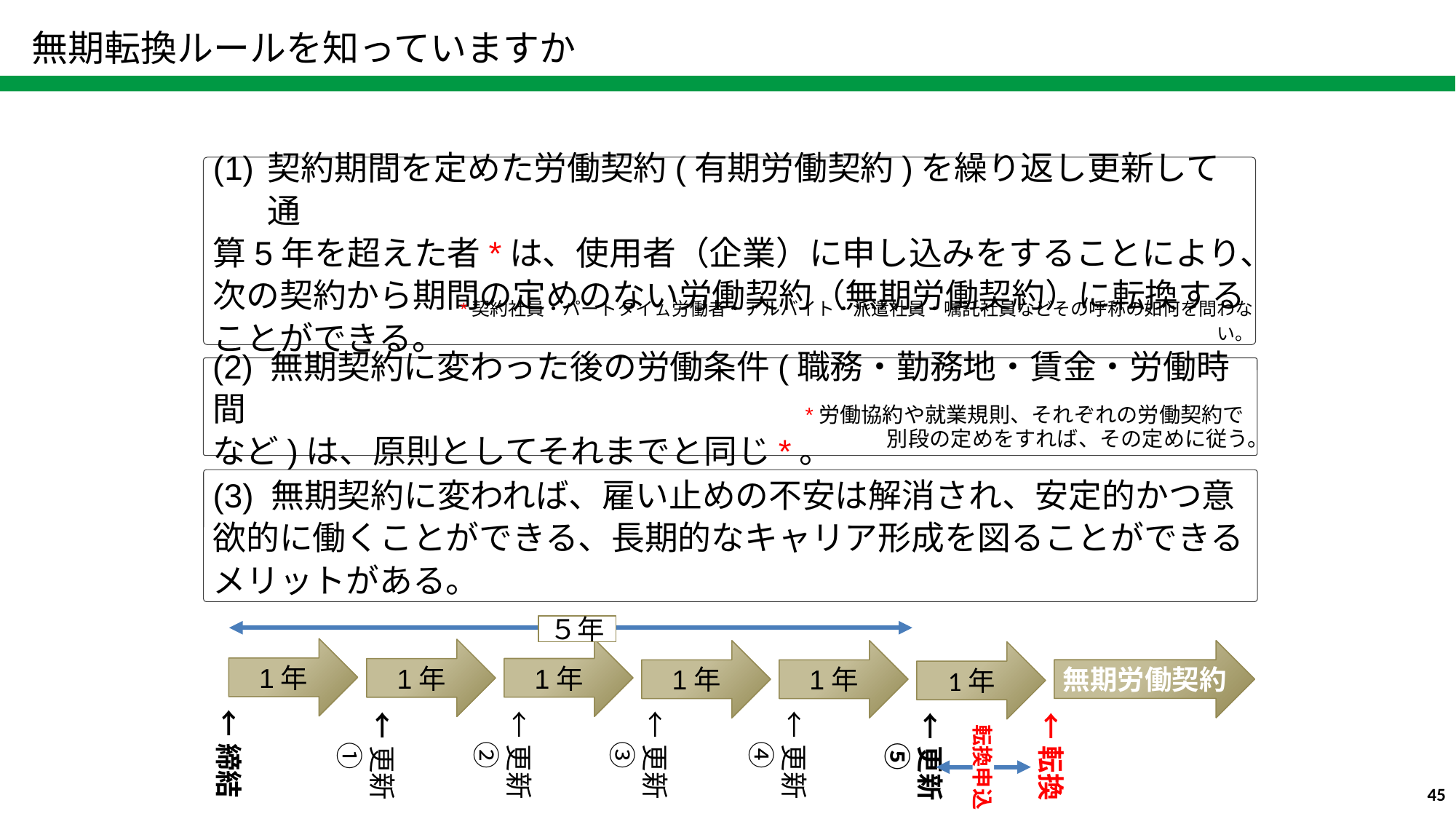

無期転換ルールを知っていますか

契約期間を定めた労働契約(有期労働契約)を繰り返し更新して通
算5年を超えた者*は、使用者（企業）に申し込みをすることにより、次の契約から期間の定めのない労働契約（無期労働契約）に転換することができる。
*契約社員・パートタイㇺ労働者・アルバイト・派遣社員・嘱託社員などその呼称の如何を問わない。
(2) 無期契約に変わった後の労働条件(職務・勤務地・賃金・労働時間
など)は、原則としてそれまでと同じ*。
*労働協約や就業規則、それぞれの労働契約で
別段の定めをすれば、その定めに従う。
(3) 無期契約に変われば、雇い止めの不安は解消され、安定的かつ意欲的に働くことができる、長期的なキャリア形成を図ることができるメリットがある。
５年
1年
1年
1年
無期労働契約
1年
1年
1年
←締結
←更新②
←更新③
←更新④
←更新①
←更新⑤
←転換
転換申込
45